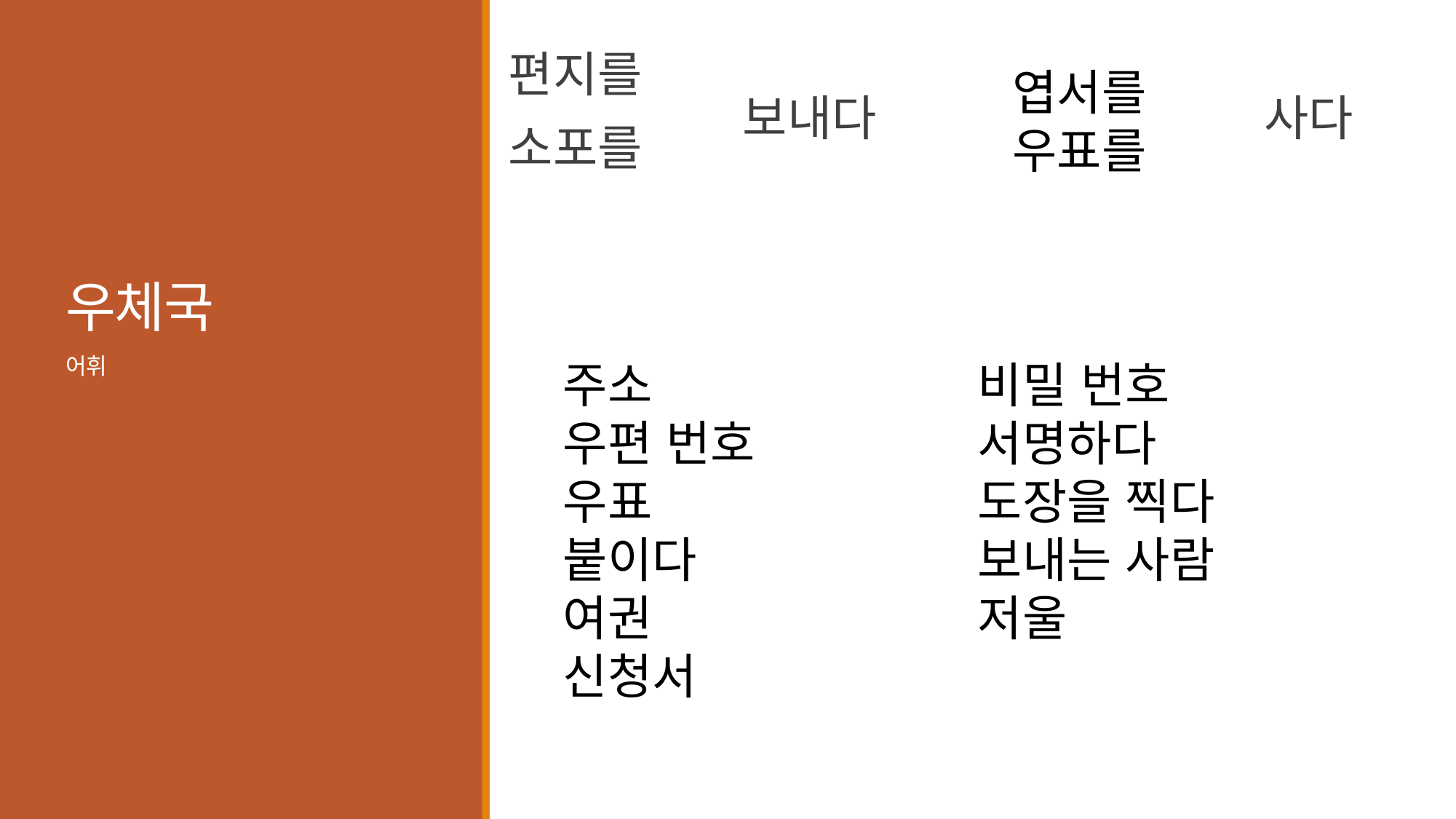

편지를
소포를

엽서를
우표를
# 우체국
보내다
사다
어휘
주소
우편 번호
우표
붙이다
여권
신청서
비밀 번호
서명하다
도장을 찍다
보내는 사람
저울